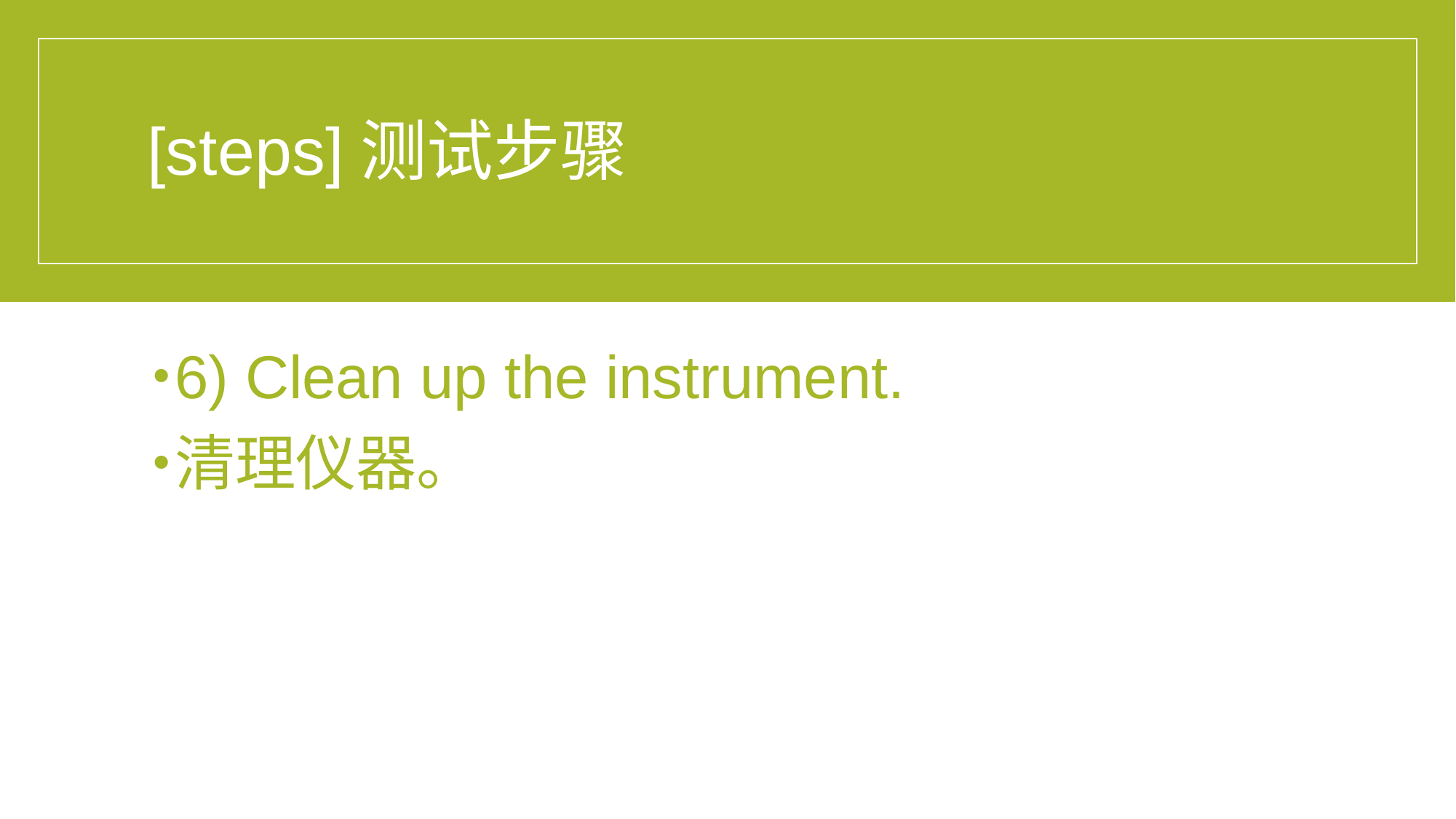

# [steps]测试步骤

6) Clean up the instrument.
清理仪器。